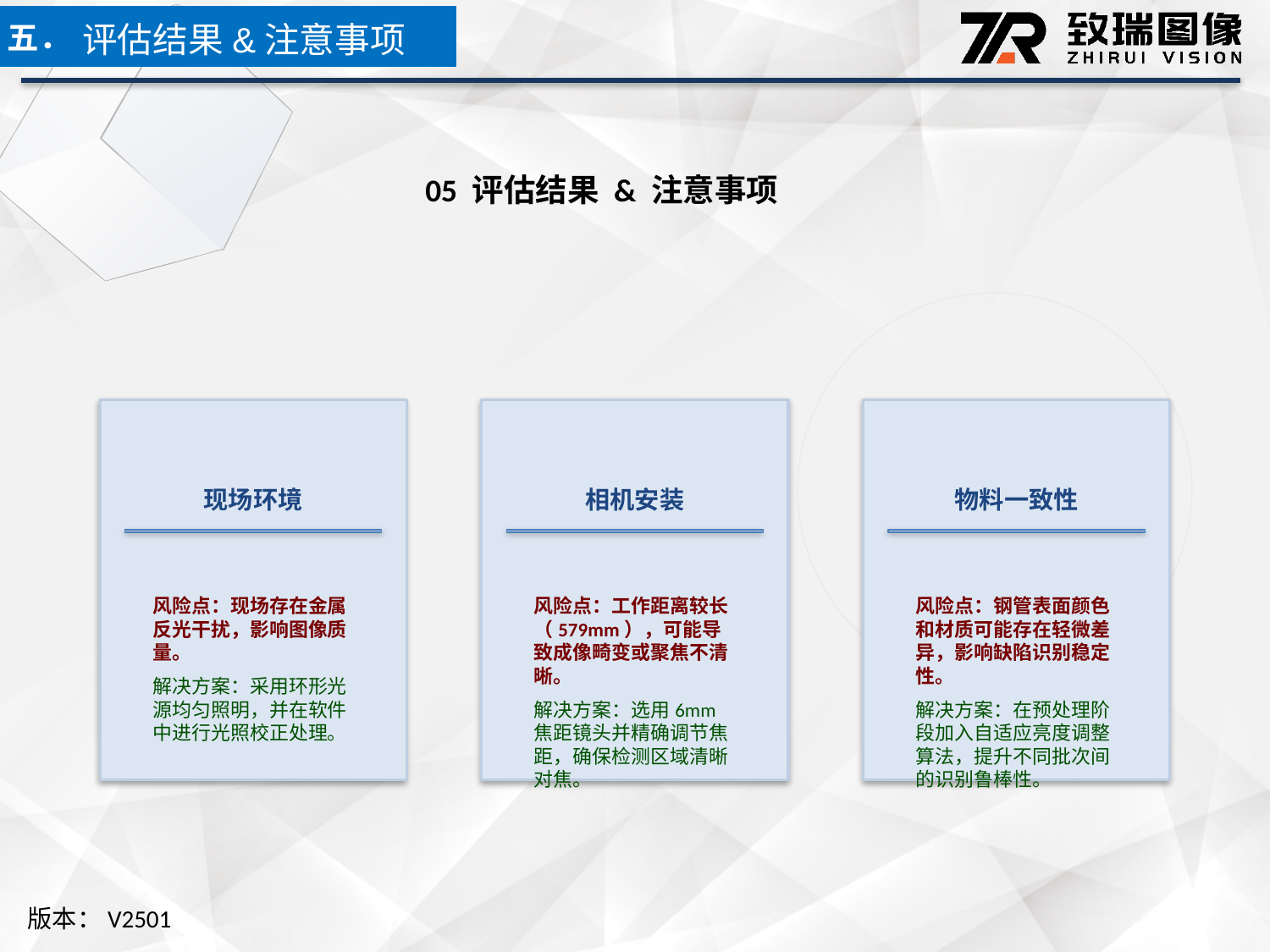

五．
评估结果&注意事项

05 评估结果 & 注意事项

现场环境

相机安装

物料一致性

风险点：现场存在金属反光干扰，影响图像质量。
解决方案：采用环形光源均匀照明，并在软件中进行光照校正处理。

风险点：工作距离较长（579mm），可能导致成像畸变或聚焦不清晰。
解决方案：选用6mm焦距镜头并精确调节焦距，确保检测区域清晰对焦。

风险点：钢管表面颜色和材质可能存在轻微差异，影响缺陷识别稳定性。
解决方案：在预处理阶段加入自适应亮度调整算法，提升不同批次间的识别鲁棒性。